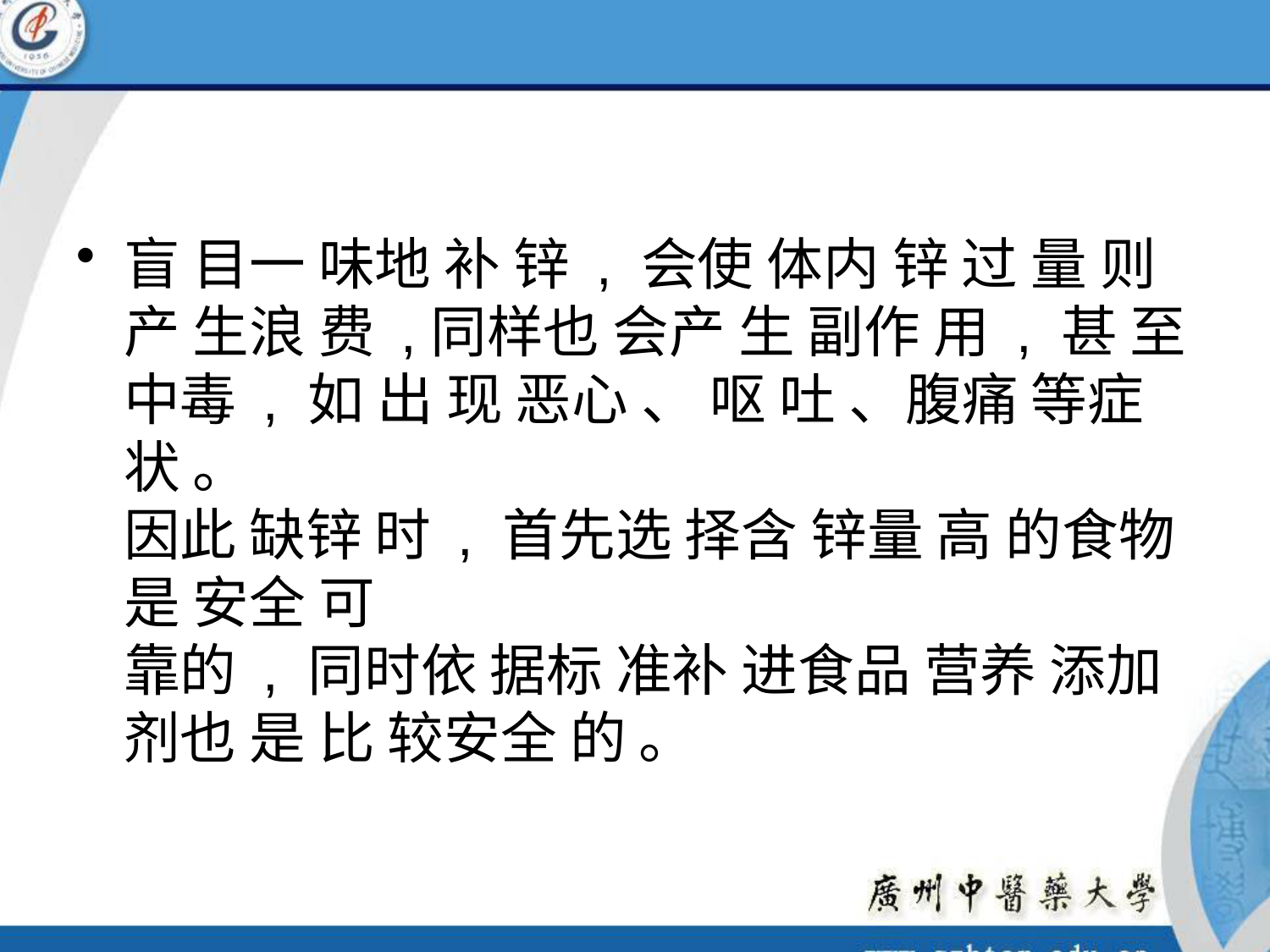

#
盲 目一 味地 补 锌 , 会使 体内 锌 过 量 则 产 生浪 费 ,同样也 会产 生 副作 用 , 甚 至 中毒 , 如 出 现 恶心 、 呕 吐 、腹痛 等症 状 。
因此 缺锌 时 , 首先选 择含 锌量 高 的食物是 安全 可
靠的 , 同时依 据标 准补 进食品 营养 添加 剂也 是 比 较安全 的 。